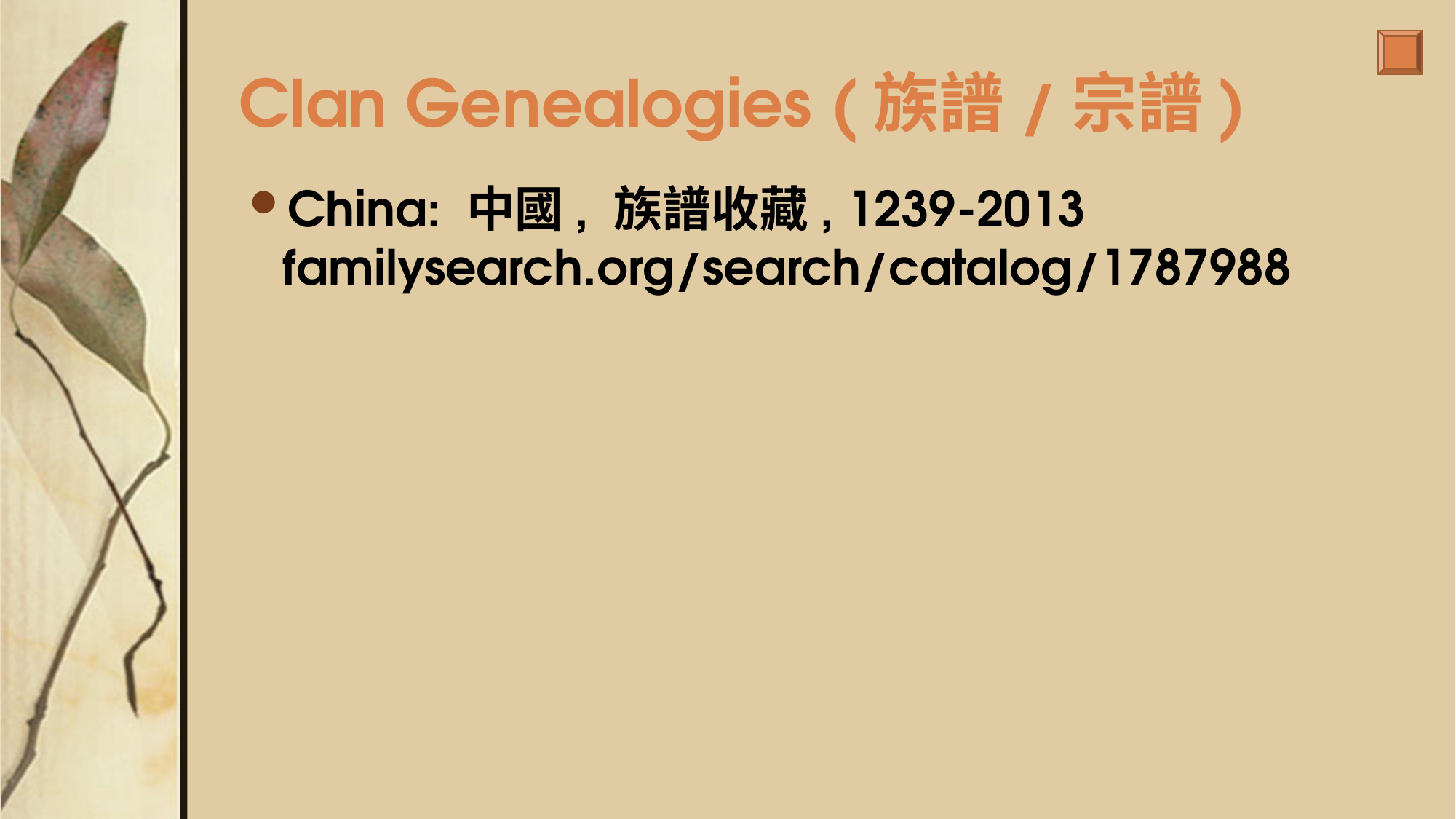

# Clan Genealogies (族譜/宗譜)
China: 中國, 族譜收藏, 1239-2013 familysearch.org/search/catalog/1787988